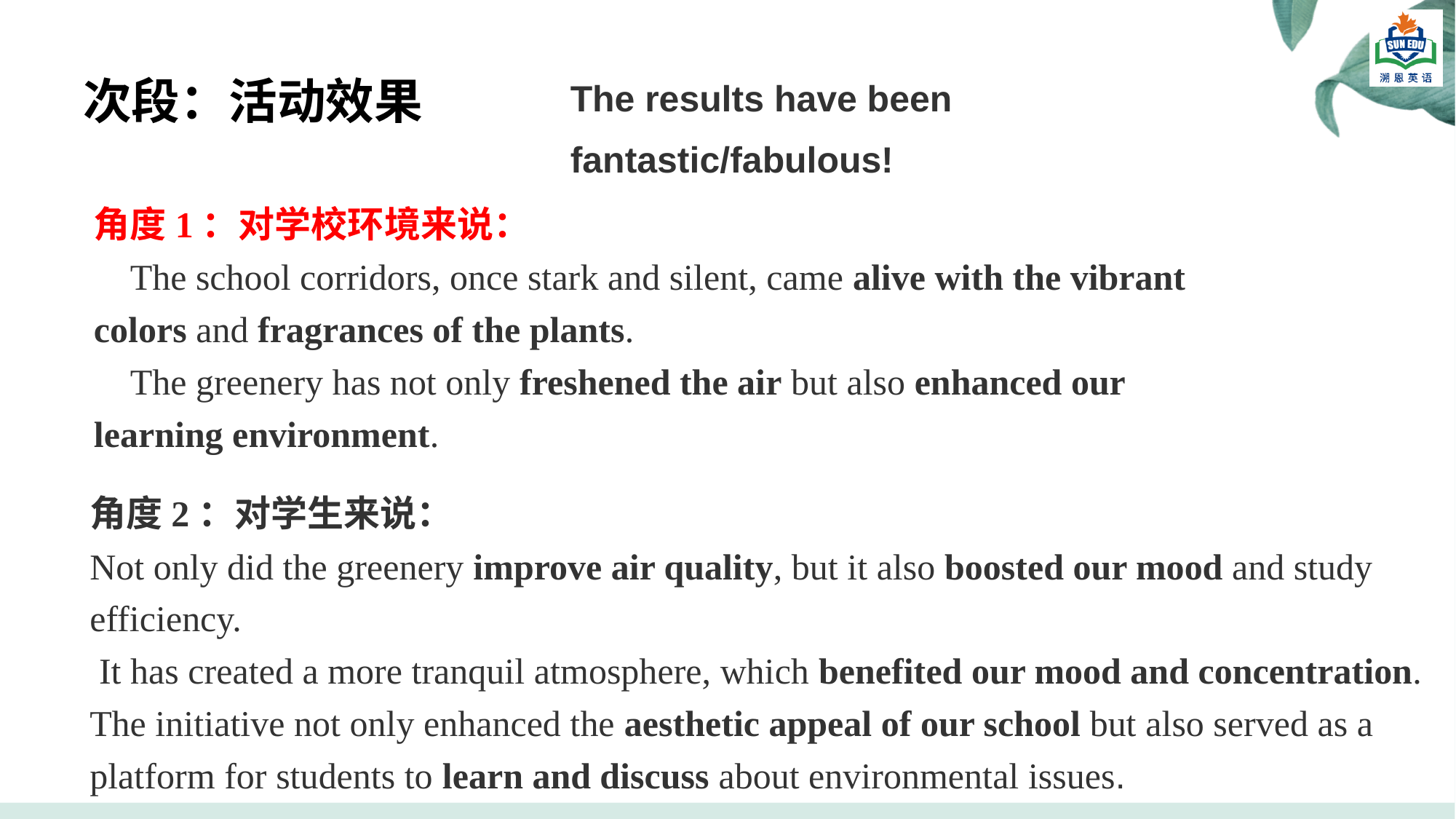

# 次段：活动效果
The results have been fantastic/fabulous!
角度1：对学校环境来说：
    The school corridors, once stark and silent, came alive with the vibrant colors and fragrances of the plants.
    The greenery has not only freshened the air but also enhanced our learning environment.
角度2：对学生来说：
Not only did the greenery improve air quality, but it also boosted our mood and study efficiency.
 It has created a more tranquil atmosphere, which benefited our mood and concentration.
The initiative not only enhanced the aesthetic appeal of our school but also served as a platform for students to learn and discuss about environmental issues.